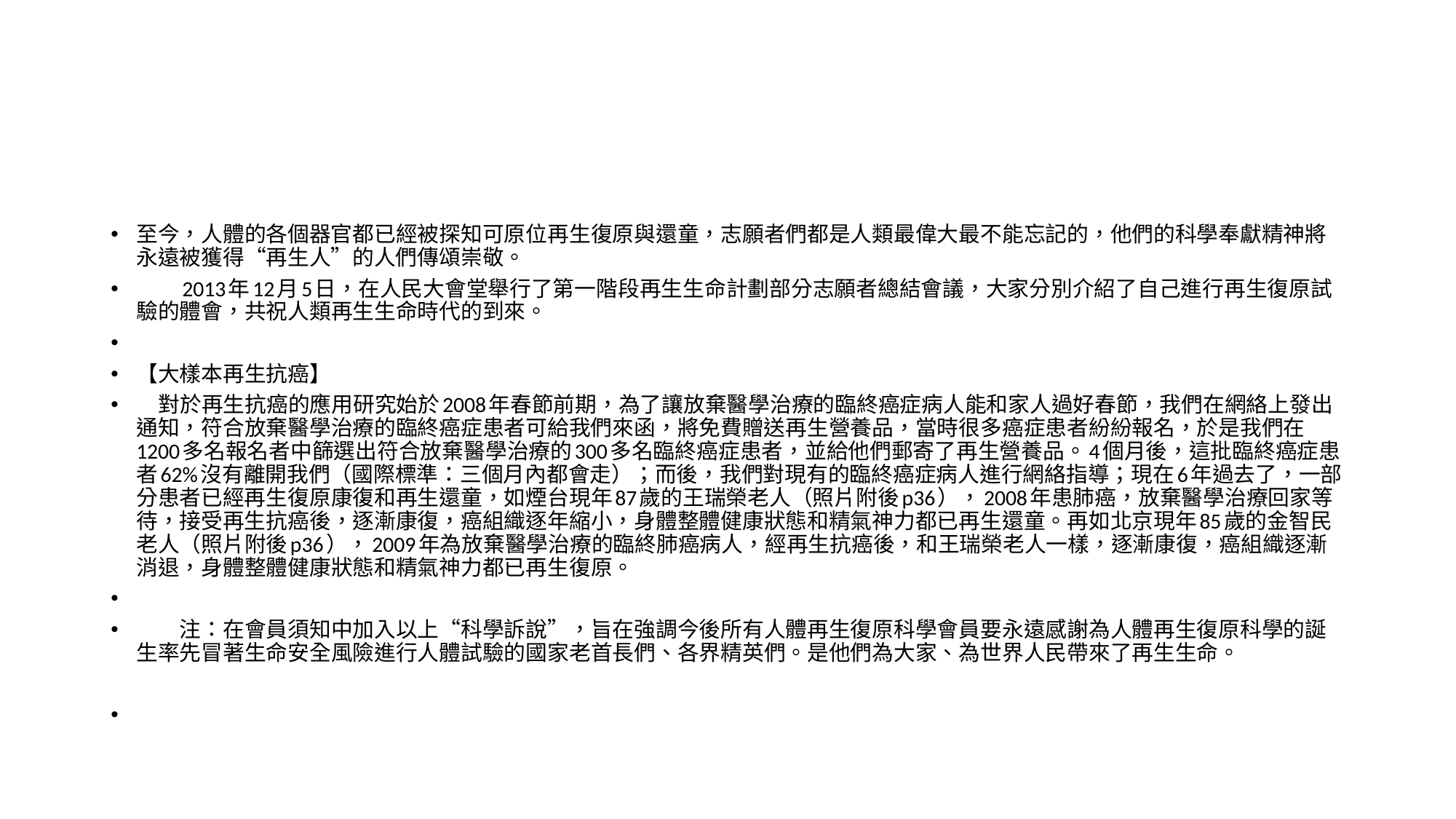

至今，人體的各個器官都已經被探知可原位再生復原與還童，志願者們都是人類最偉大最不能忘記的，他們的科學奉獻精神將永遠被獲得“再生人”的人們傳頌崇敬。
　　2013年12月5日，在人民大會堂舉行了第一階段再生生命計劃部分志願者總結會議，大家分別介紹了自己進行再生復原試驗的體會，共祝人類再生生命時代的到來。

【大樣本再生抗癌】
    對於再生抗癌的應用研究始於2008年春節前期，為了讓放棄醫學治療的臨終癌症病人能和家人過好春節，我們在網絡上發出通知，符合放棄醫學治療的臨終癌症患者可給我們來函，將免費贈送再生營養品，當時很多癌症患者紛紛報名，於是我們在1200多名報名者中篩選出符合放棄醫學治療的300多名臨終癌症患者，並給他們郵寄了再生營養品。4個月後，這批臨終癌症患者62%沒有離開我們（國際標準：三個月內都會走）；而後，我們對現有的臨終癌症病人進行網絡指導；現在6年過去了，一部分患者已經再生復原康復和再生還童，如煙台現年87歲的王瑞榮老人（照片附後p36），2008年患肺癌，放棄醫學治療回家等待，接受再生抗癌後，逐漸康復，癌組織逐年縮小，身體整體健康狀態和精氣神力都已再生還童。再如北京現年85歲的金智民老人（照片附後p36），2009年為放棄醫學治療的臨終肺癌病人，經再生抗癌後，和王瑞榮老人一樣，逐漸康復，癌組織逐漸消退，身體整體健康狀態和精氣神力都已再生復原。

　　注：在會員須知中加入以上“科學訴說”，旨在強調今後所有人體再生復原科學會員要永遠感謝為人體再生復原科學的誕生率先冒著生命安全風險進行人體試驗的國家老首長們、各界精英們。是他們為大家、為世界人民帶來了再生生命。